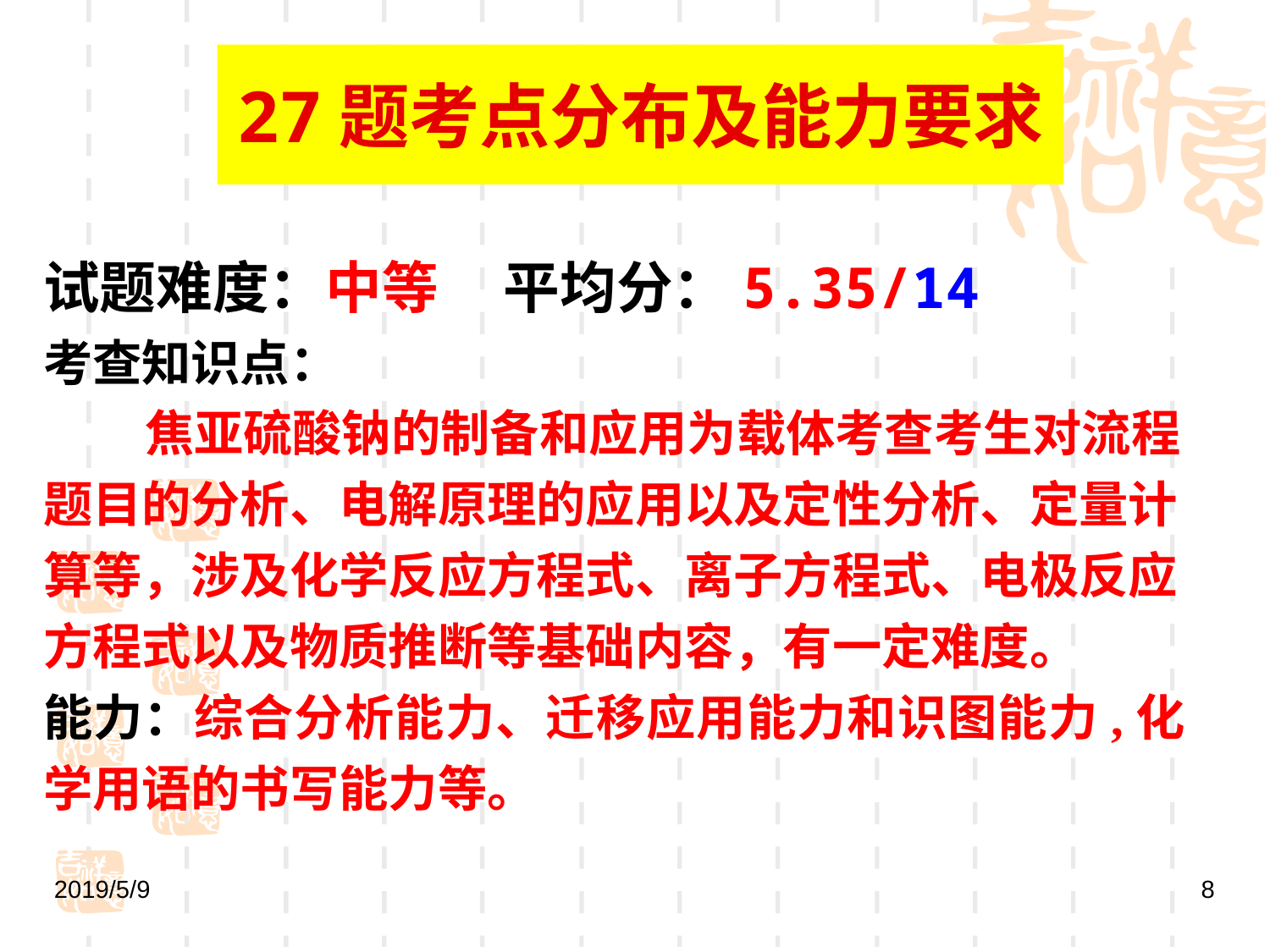

# 27题考点分布及能力要求
试题难度：中等     平均分：5.35/14
考查知识点：
        焦亚硫酸钠的制备和应用为载体考查考生对流程题目的分析、电解原理的应用以及定性分析、定量计算等，涉及化学反应方程式、离子方程式、电极反应方程式以及物质推断等基础内容，有一定难度。
能力：综合分析能力、迁移应用能力和识图能力,化学用语的书写能力等。
2019/5/9
8